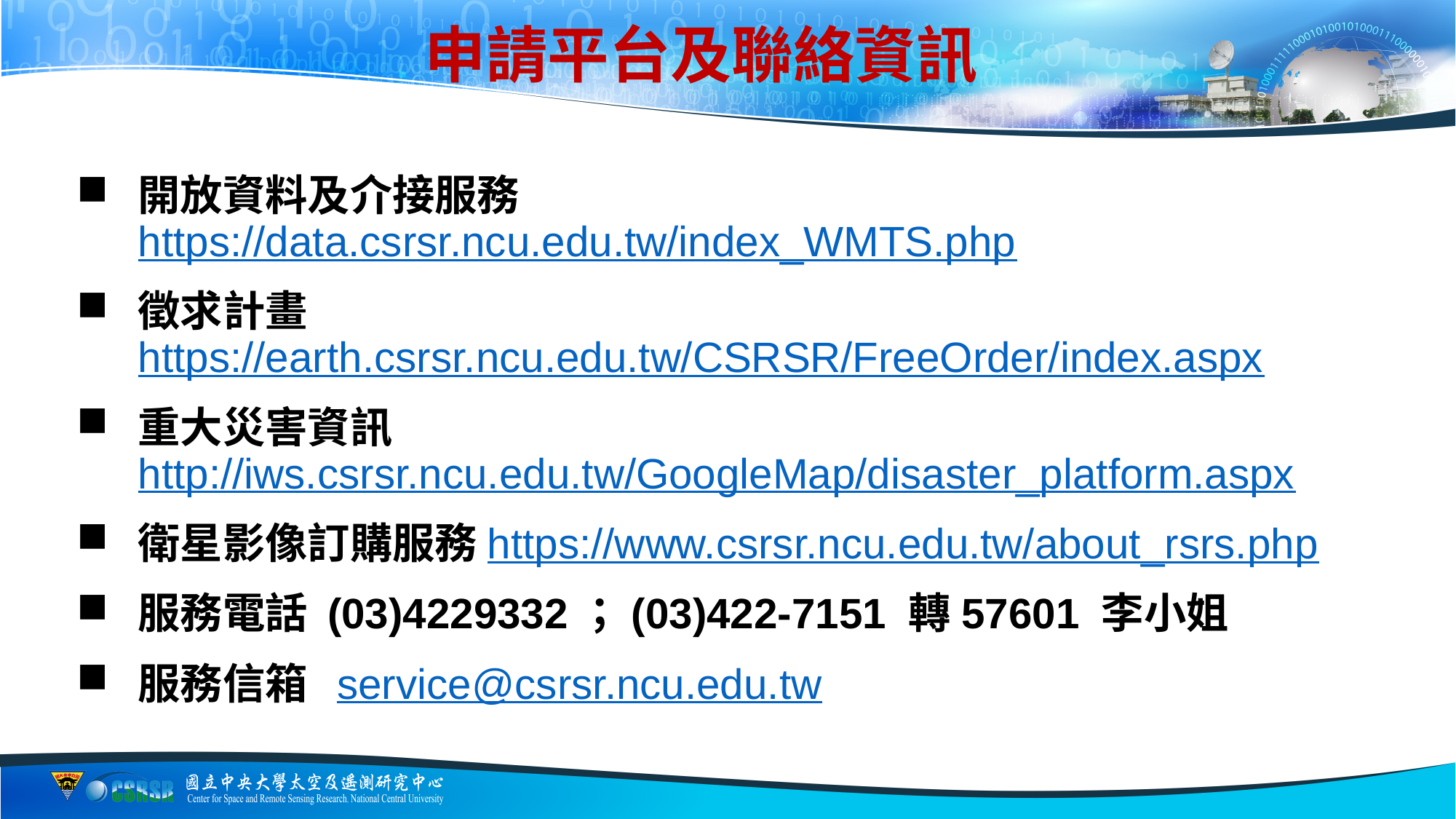

# 申請平台及聯絡資訊
開放資料及介接服務 https://data.csrsr.ncu.edu.tw/index_WMTS.php
徵求計畫 https://earth.csrsr.ncu.edu.tw/CSRSR/FreeOrder/index.aspx
重大災害資訊 http://iws.csrsr.ncu.edu.tw/GoogleMap/disaster_platform.aspx
衛星影像訂購服務https://www.csrsr.ncu.edu.tw/about_rsrs.php
服務電話 (03)4229332；(03)422-7151 轉57601 李小姐
服務信箱  service@csrsr.ncu.edu.tw